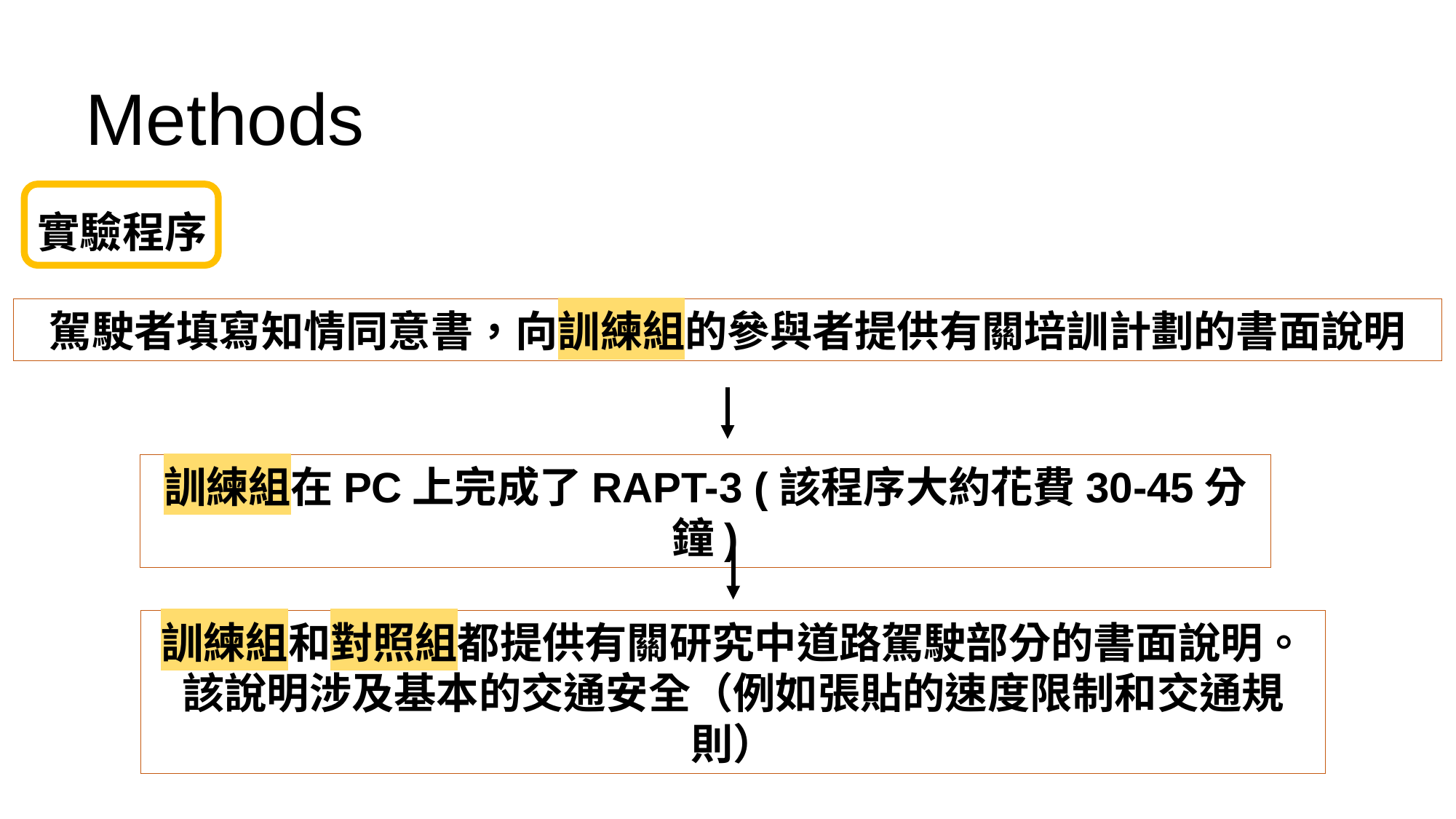

Methods

實驗程序
駕駛者填寫知情同意書，向訓練組的參與者提供有關培訓計劃的書面說明
訓練組在PC上完成了RAPT-3 (該程序大約花費30-45分鐘)
訓練組和對照組都提供有關研究中道路駕駛部分的書面說明。
該說明涉及基本的交通安全（例如張貼的速度限制和交通規則）